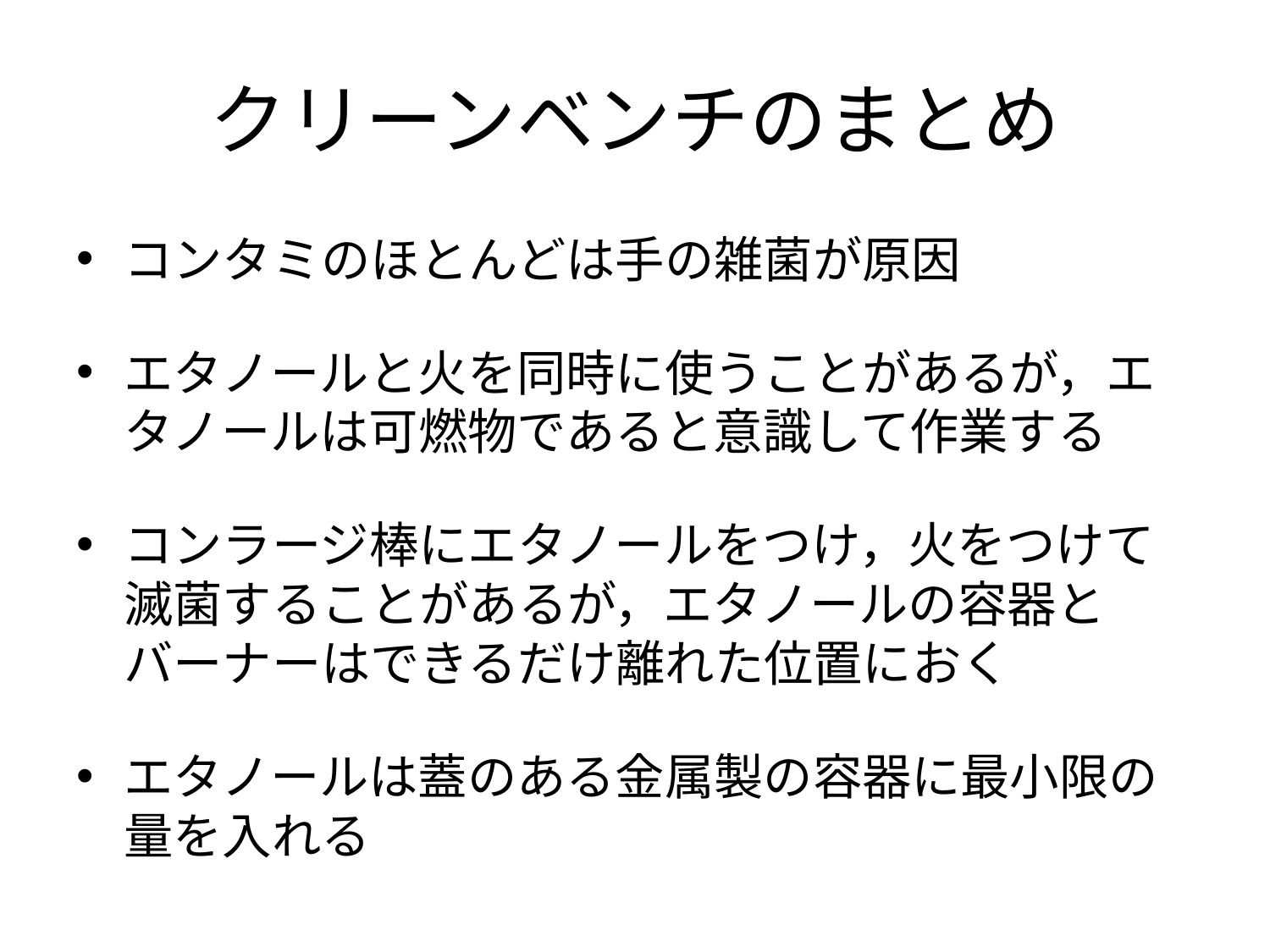

# クリーンベンチのまとめ
コンタミのほとんどは手の雑菌が原因
エタノールと火を同時に使うことがあるが，エタノールは可燃物であると意識して作業する
コンラージ棒にエタノールをつけ，火をつけて滅菌することがあるが，エタノールの容器とバーナーはできるだけ離れた位置におく
エタノールは蓋のある金属製の容器に最小限の量を入れる